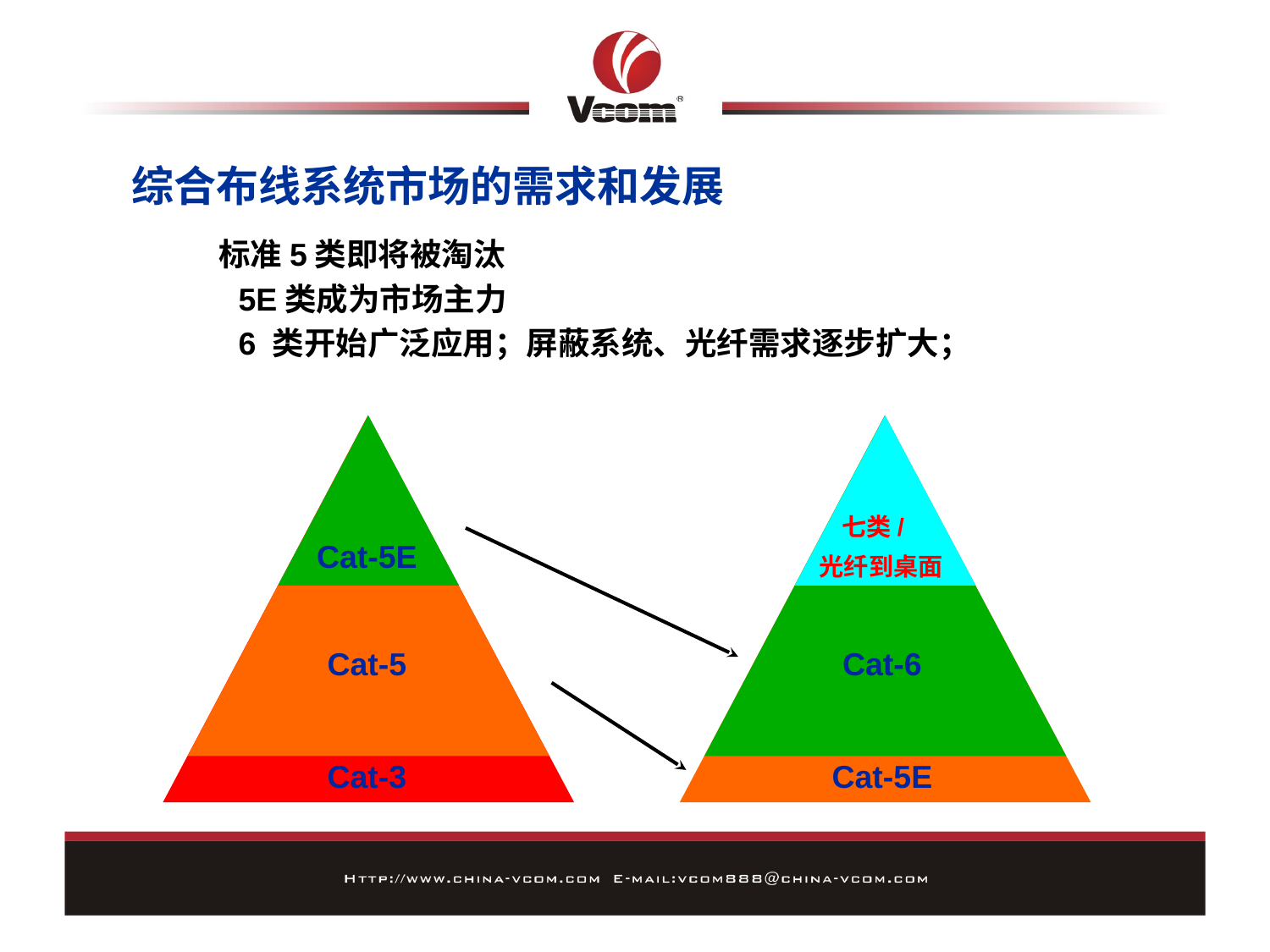

# 综合布线系统市场的需求和发展
           标准5类即将被淘汰
            5E类成为市场主力
            6 类开始广泛应用；屏蔽系统、光纤需求逐步扩大；

Cat-5E
Cat-5
Cat-3

光纤到桌面
Cat-6
Cat-5E

七类/